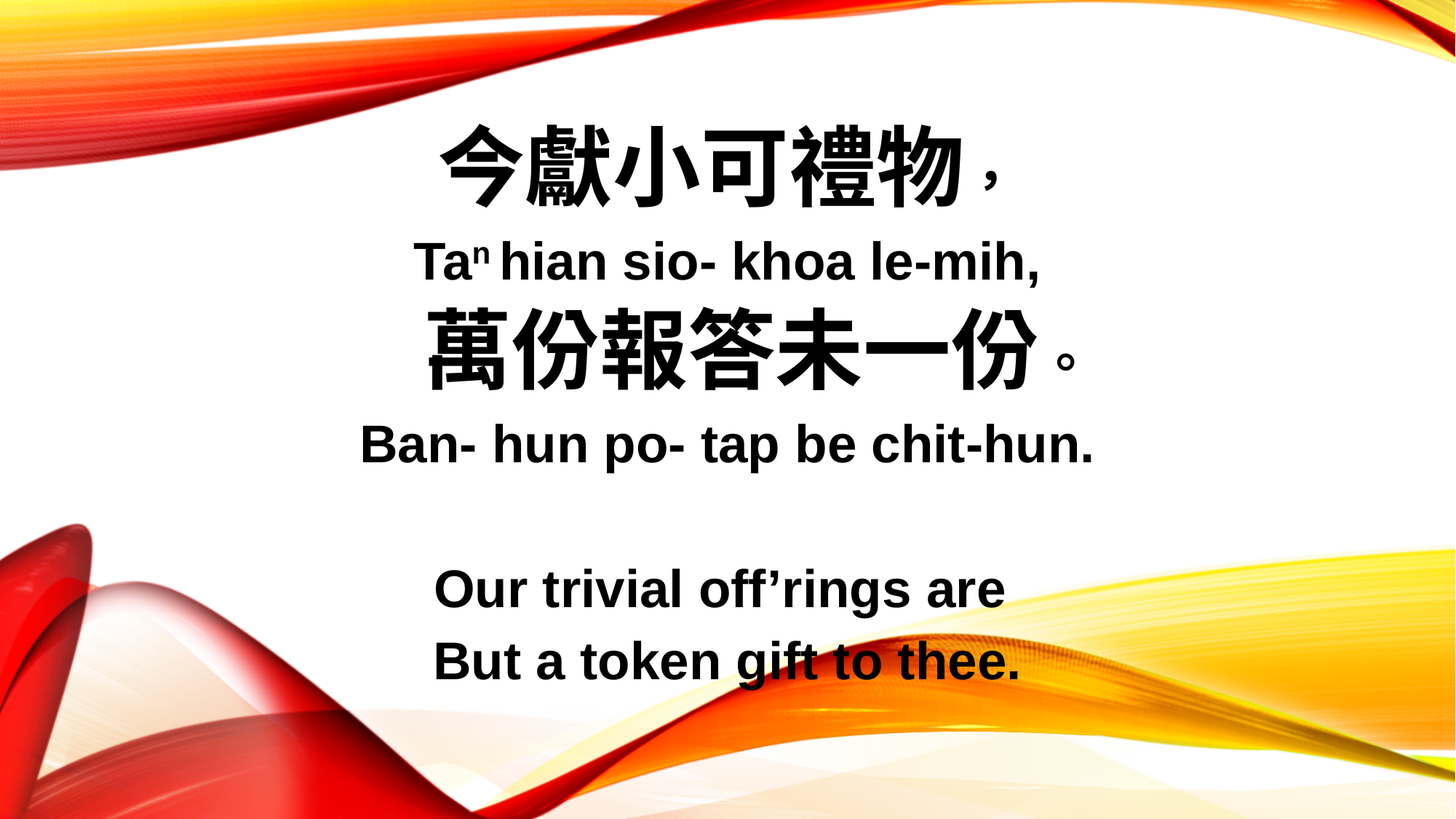

今獻小可禮物，
Tan hian sio- khoa le-mih,
  萬份報答未一份。
Ban- hun po- tap be chit-hun.

Our trivial off’rings are
But a token gift to thee.